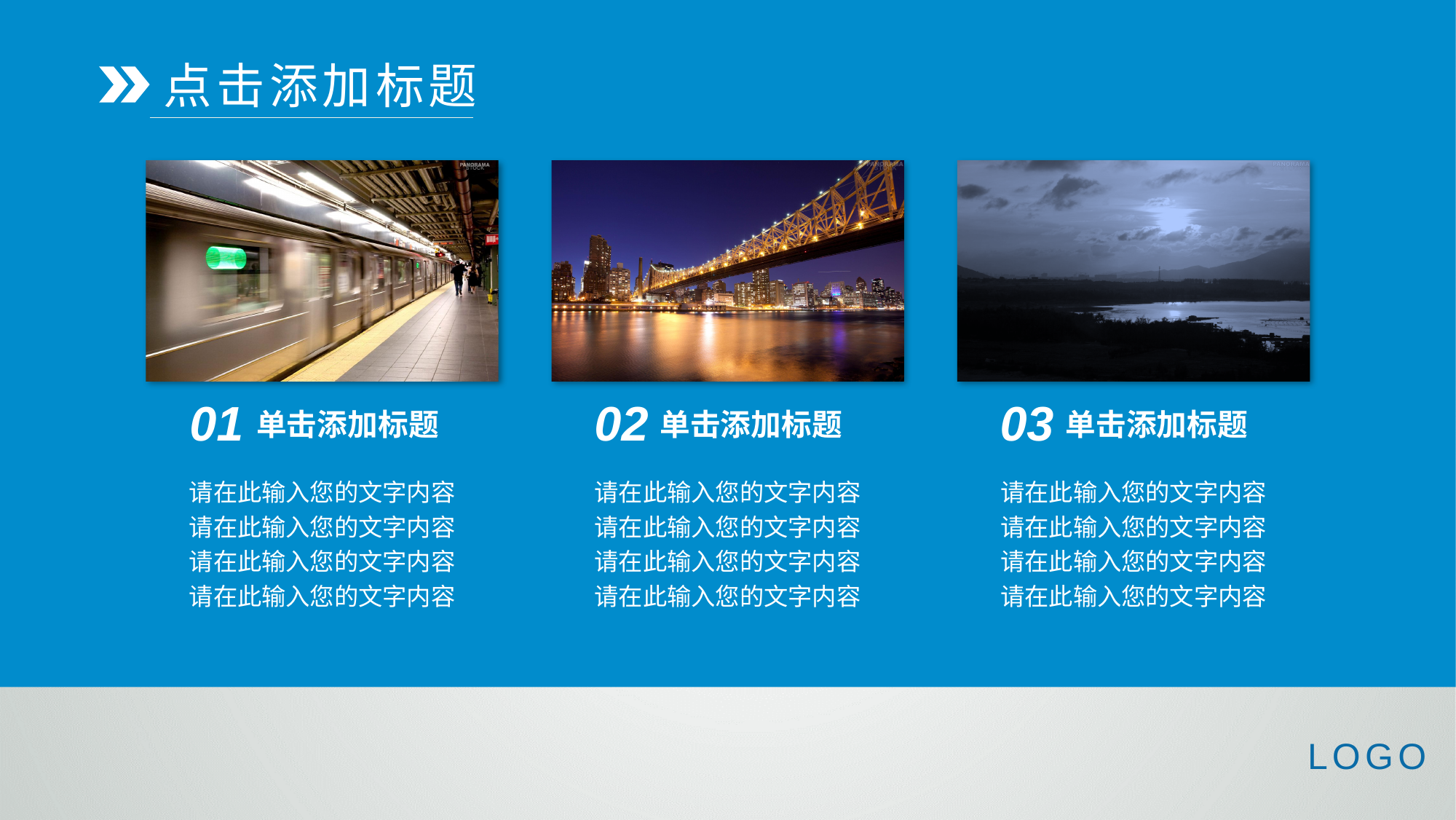

点击添加标题

01
02
03
单击添加标题
单击添加标题
单击添加标题
请在此输入您的文字内容
请在此输入您的文字内容
请在此输入您的文字内容
请在此输入您的文字内容
请在此输入您的文字内容
请在此输入您的文字内容
请在此输入您的文字内容
请在此输入您的文字内容
请在此输入您的文字内容
请在此输入您的文字内容
请在此输入您的文字内容
请在此输入您的文字内容
LOGO